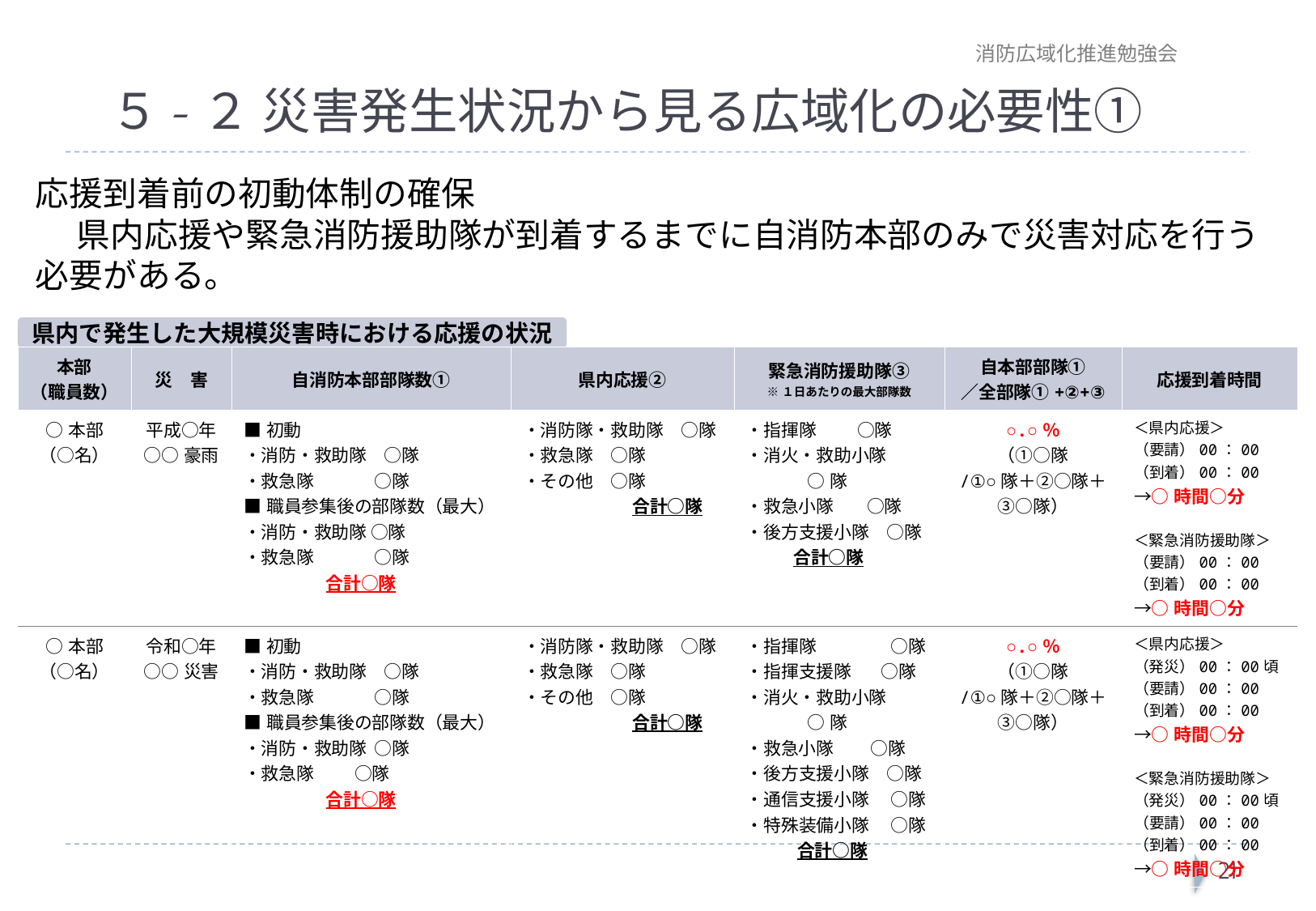

消防広域化推進勉強会
# ５-２ 災害発生状況から見る広域化の必要性①
応援到着前の初動体制の確保
　 県内応援や緊急消防援助隊が到着するまでに自消防本部のみで災害対応を行う必要がある。

県内で発生した大規模災害時における応援の状況
| 本部 （職員数） | 災　害 | 自消防本部部隊数① | 県内応援② | 緊急消防援助隊③ ※１日あたりの最大部隊数 | 自本部部隊① ／全部隊①+②+③ | 応援到着時間 |
| --- | --- | --- | --- | --- | --- | --- |
| ○本部 （○名） | 平成○年 ○○豪雨 | ■初動 ・消防・救助隊　○隊 ・救急隊 　　　 ○隊 ■職員参集後の部隊数（最大） ・消防・救助隊 ○隊 ・救急隊 　　　 ○隊 合計○隊 | ・消防隊・救助隊　○隊 ・救急隊　○隊 ・その他　○隊 　　　　　　 合計○隊 | ・指揮隊　 ○隊 ・消火・救助小隊　 ○隊 ・救急小隊　 ○隊 ・後方支援小隊　○隊 合計○隊 | ○.○％ （①○隊 /①○隊＋②○隊＋③○隊） | ＜県内応援＞ （要請）00：00 （到着）00：00 →○時間○分 ＜緊急消防援助隊＞ （要請）00：00 （到着）00：00 →○時間○分 |
| ○本部 （○名） | 令和○年 ○○災害 | ■初動 ・消防・救助隊　○隊 ・救急隊　　 　 ○隊 ■職員参集後の部隊数（最大） ・消防・救助隊 ○隊 ・救急隊　 ○隊 合計○隊 | ・消防隊・救助隊　○隊 ・救急隊　○隊 ・その他　○隊 　　　　　　 合計○隊 | ・指揮隊　　　　 ○隊 ・指揮支援隊　 ○隊 ・消火・救助小隊　　 ○隊 ・救急小隊　 ○隊 ・後方支援小隊　○隊 ・通信支援小隊　 ○隊 ・特殊装備小隊　 ○隊 合計○隊 | ○.○％ （①○隊 /①○隊＋②○隊＋③○隊） | ＜県内応援＞ （発災）00：00頃 （要請）00：00 （到着）00：00 →○時間○分 ＜緊急消防援助隊＞ （発災）00：00頃 （要請）00：00 （到着）00：00 →○時間○分 |
21